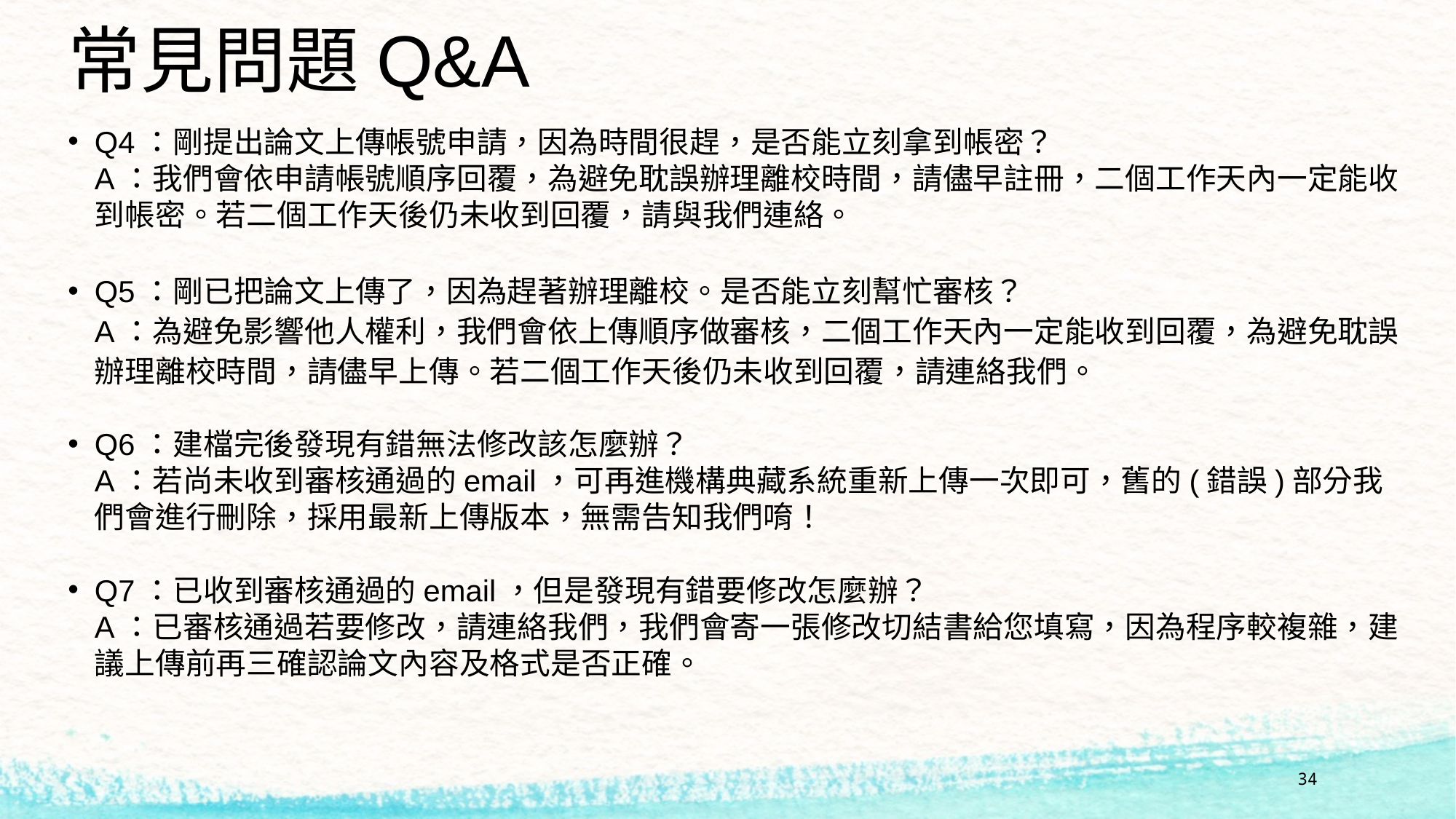

# 常見問題Q&A
Q4：剛提出論文上傳帳號申請，因為時間很趕，是否能立刻拿到帳密？
A：我們會依申請帳號順序回覆，為避免耽誤辦理離校時間，請儘早註冊，二個工作天內一定能收到帳密。若二個工作天後仍未收到回覆，請與我們連絡。

Q5：剛已把論文上傳了，因為趕著辦理離校。是否能立刻幫忙審核？
A：為避免影響他人權利，我們會依上傳順序做審核，二個工作天內一定能收到回覆，為避免耽誤辦理離校時間，請儘早上傳。若二個工作天後仍未收到回覆，請連絡我們。

Q6：建檔完後發現有錯無法修改該怎麼辦？
A：若尚未收到審核通過的email，可再進機構典藏系統重新上傳一次即可，舊的(錯誤)部分我們會進行刪除，採用最新上傳版本，無需告知我們唷！
Q7：已收到審核通過的email，但是發現有錯要修改怎麼辦？
A：已審核通過若要修改，請連絡我們，我們會寄一張修改切結書給您填寫，因為程序較複雜，建議上傳前再三確認論文內容及格式是否正確。
34